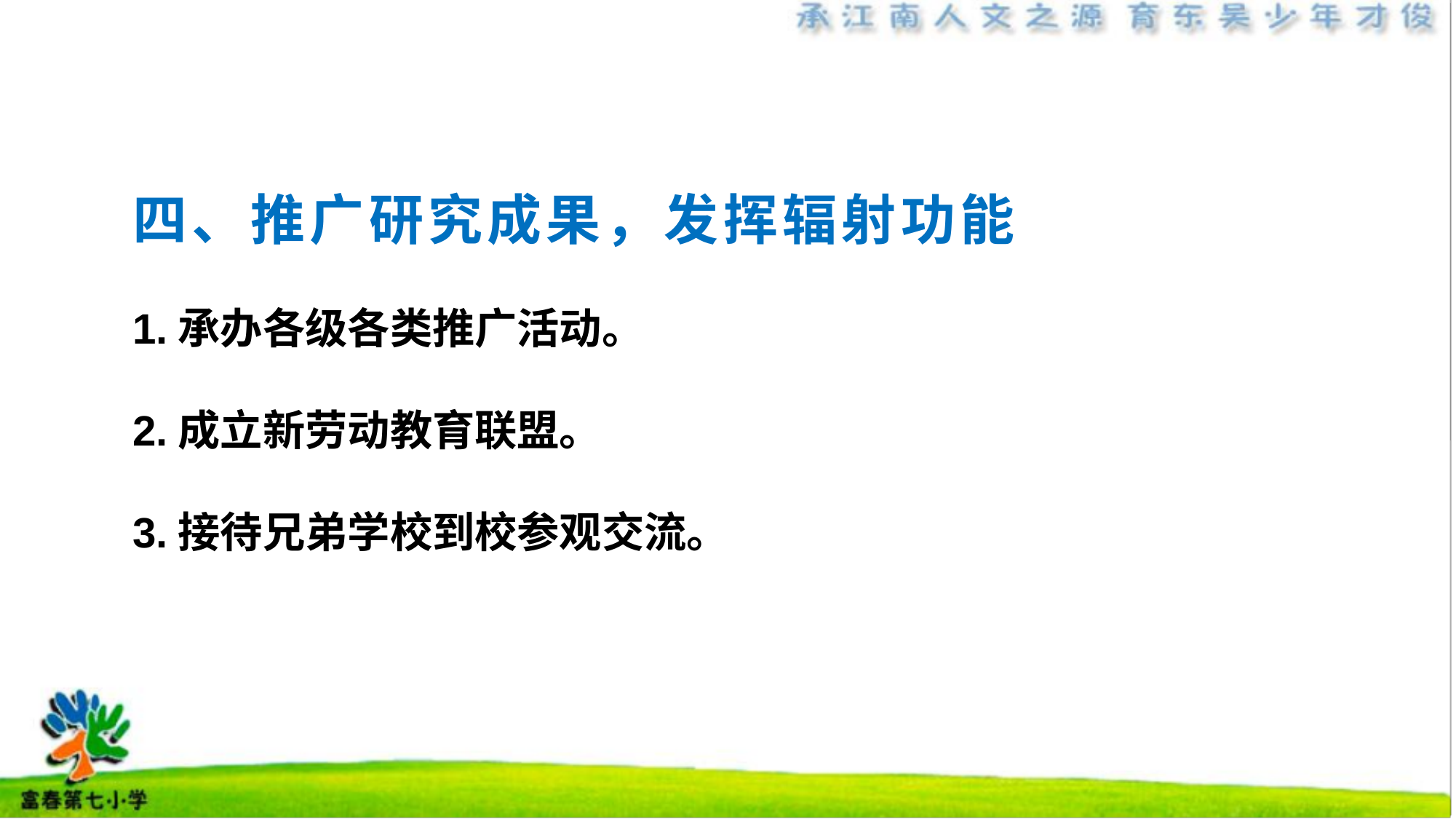

四、推广研究成果，发挥辐射功能
1.承办各级各类推广活动。
2.成立新劳动教育联盟。
3.接待兄弟学校到校参观交流。